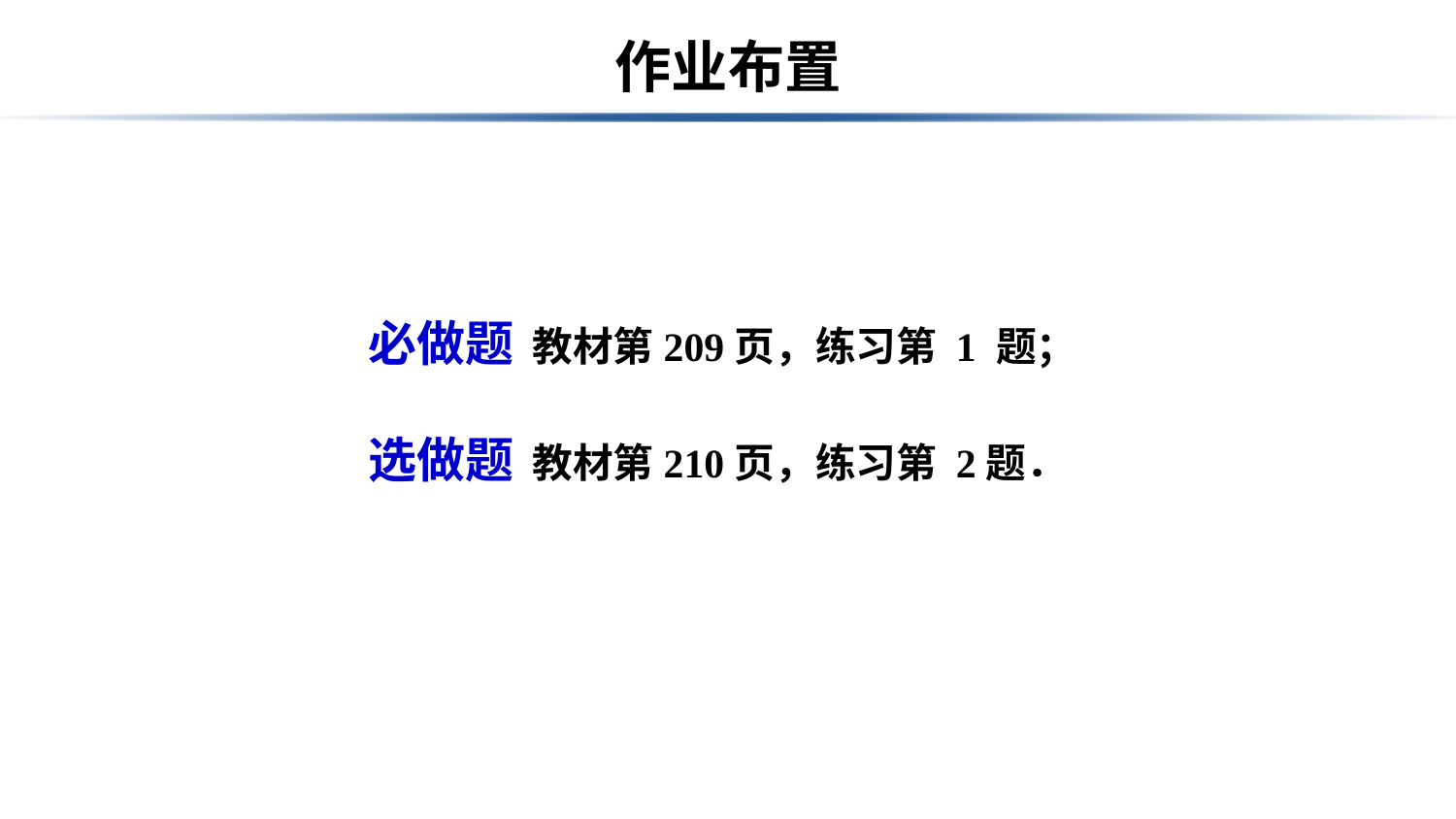

# 作业布置
必做题  教材第209页，练习第 1 题；
选做题  教材第210页，练习第 2题．